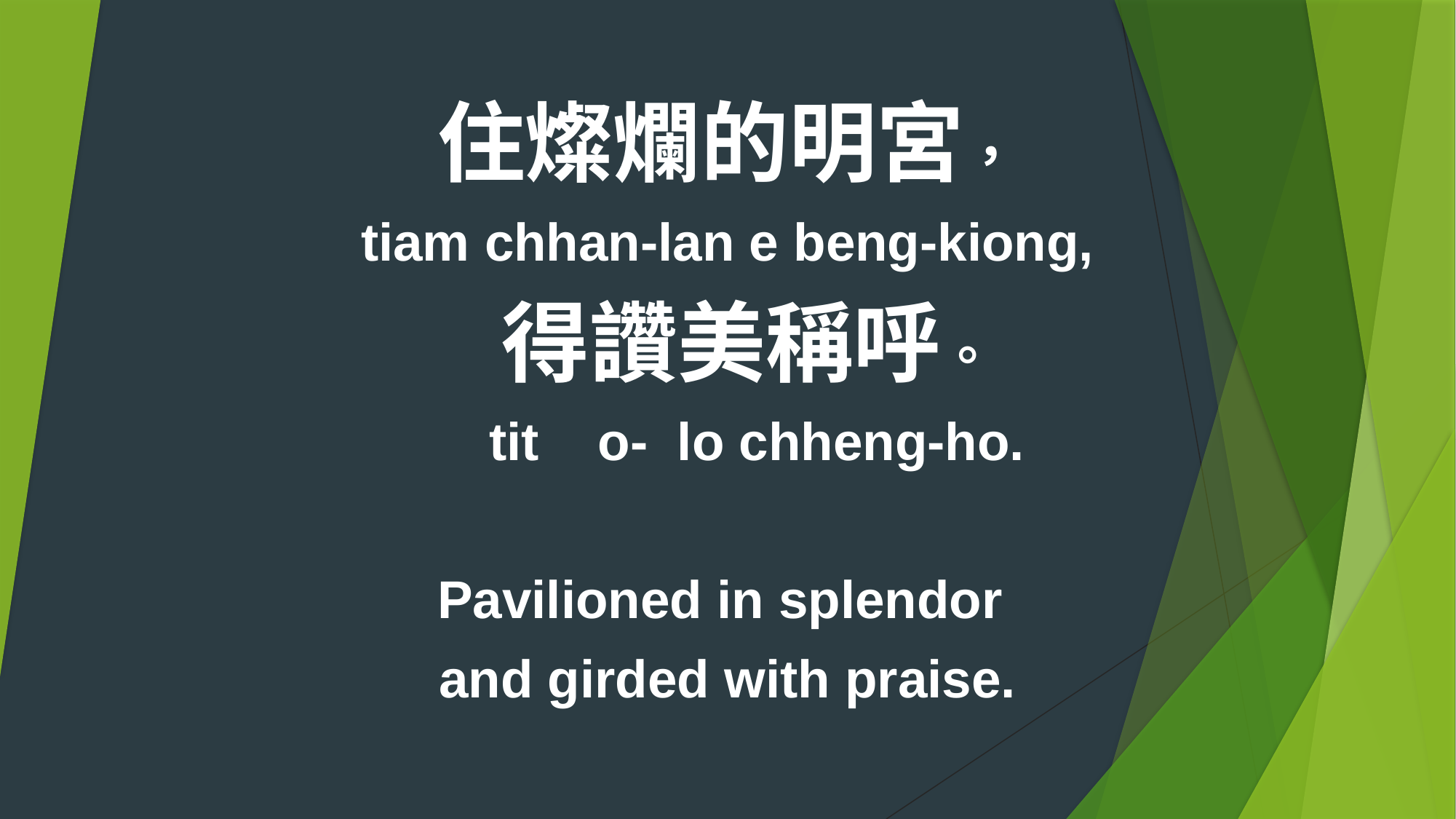

住燦爛的明宮，
tiam chhan-lan e beng-kiong,
 得讚美稱呼。
    tit    o-  lo chheng-ho.

Pavilioned in splendor
and girded with praise.